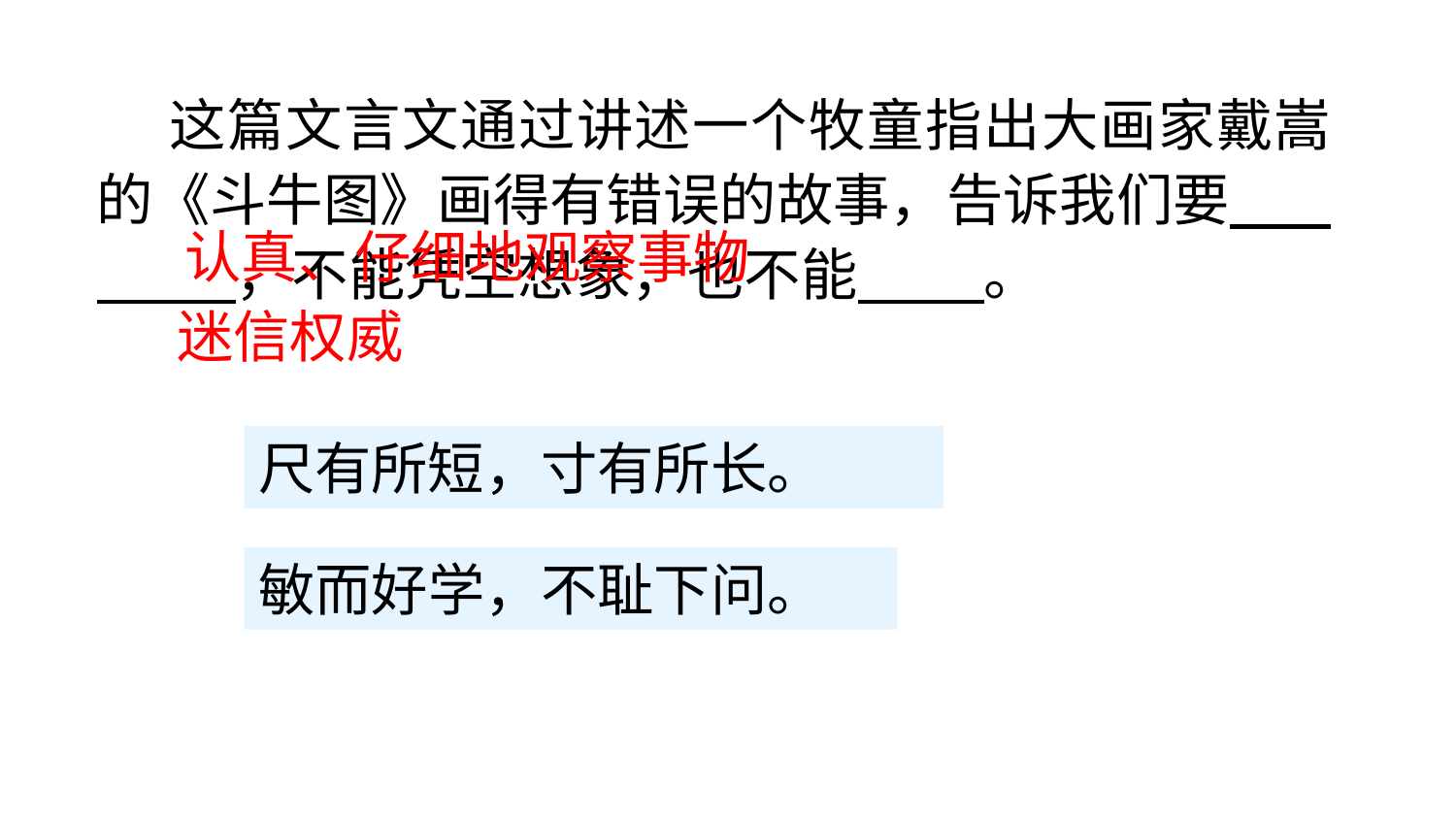

这篇文言文通过讲述一个牧童指出大画家戴嵩的《斗牛图》画得有错误的故事，告诉我们要                    ，不能凭空想象，也不能          。
认真、仔细地观察事物
迷信权威
尺有所短，寸有所长。
敏而好学，不耻下问。